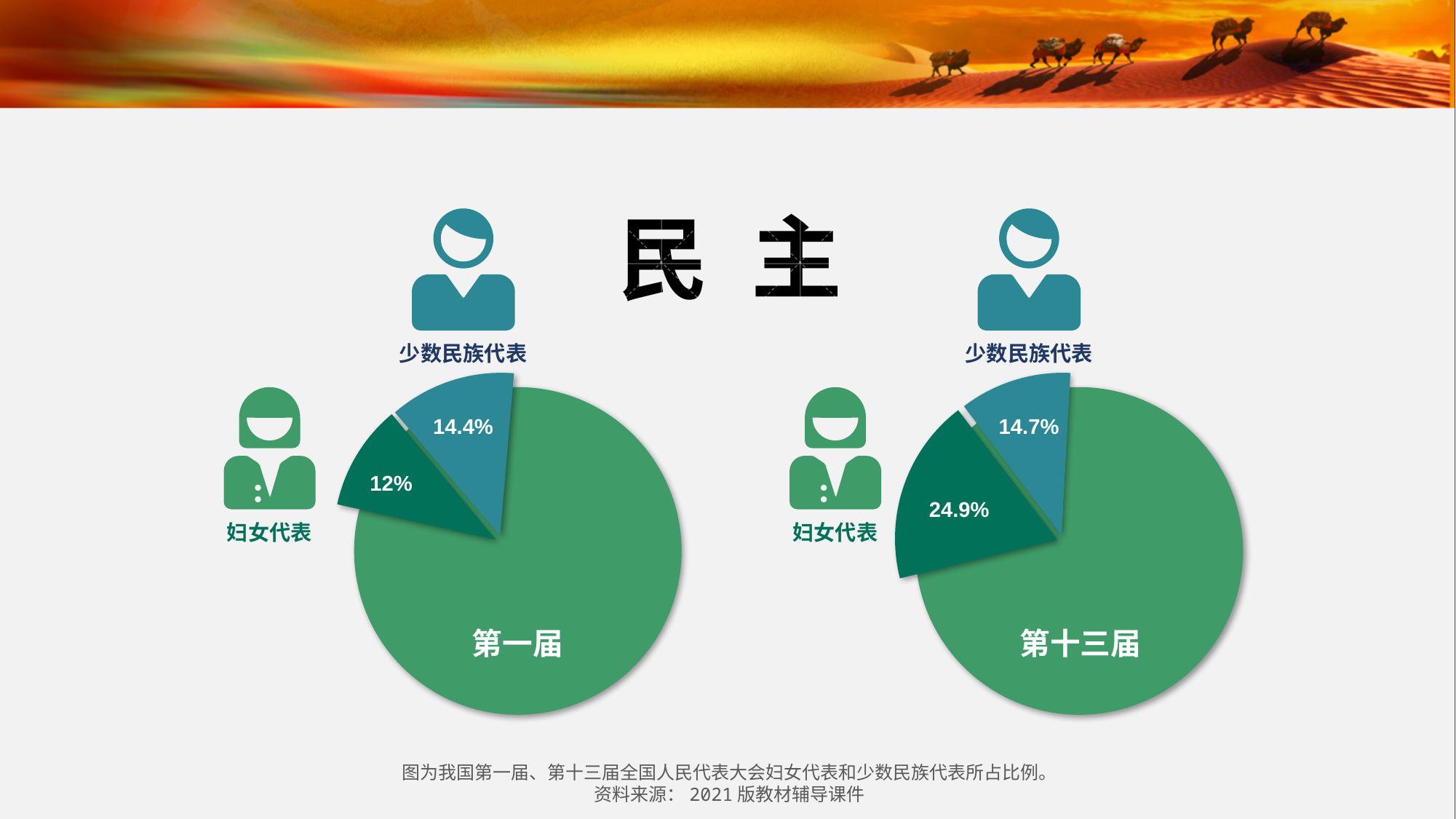

主
民

少数民族代表

第一届

妇女代表
14.4%
12%

少数民族代表

第十三届
14.7%
24.9%

妇女代表
图为我国第一届、第十三届全国人民代表大会妇女代表和少数民族代表所占比例。
资料来源：2021版教材辅导课件